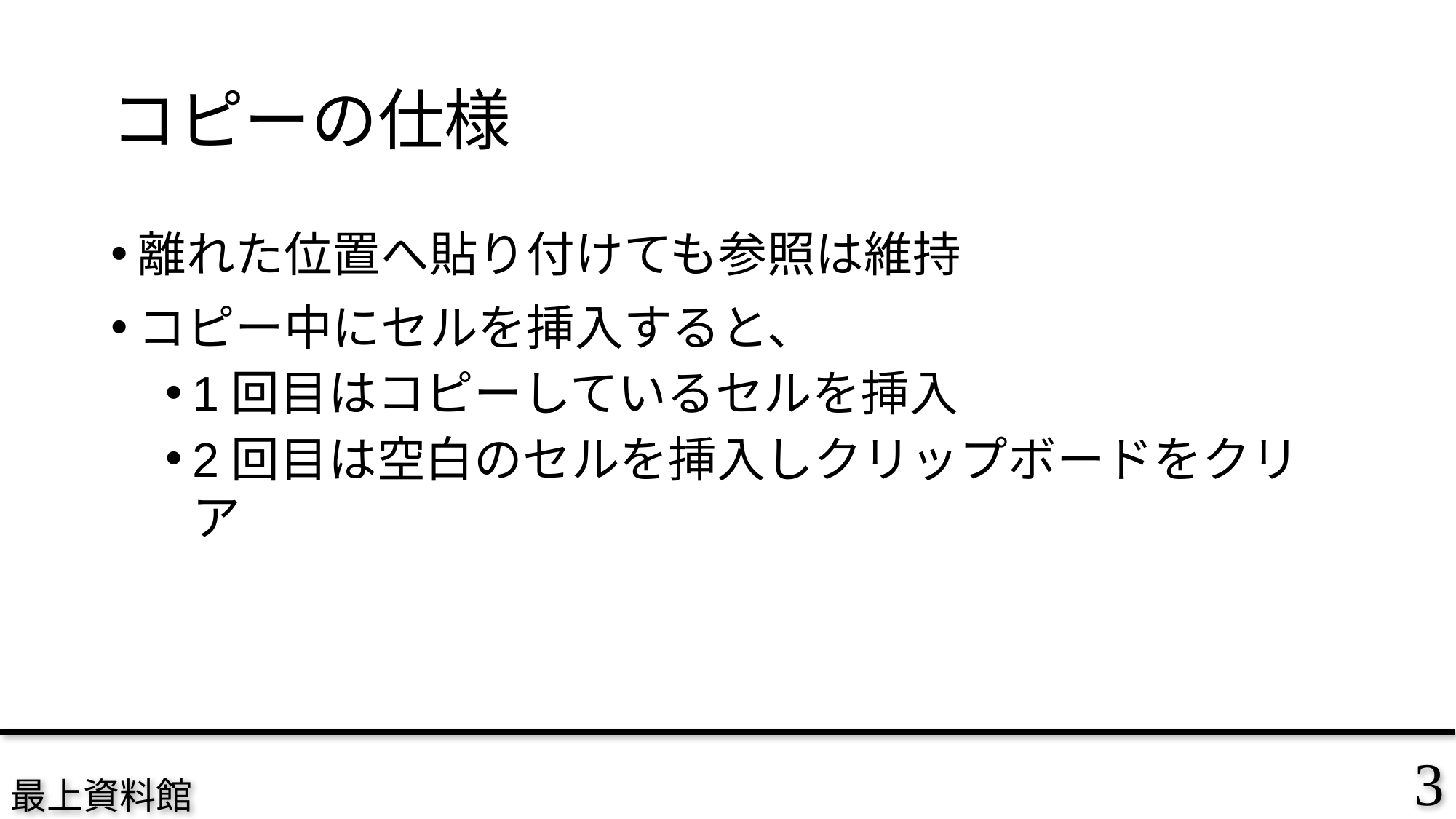

# コピーの仕様
離れた位置へ貼り付けても参照は維持
コピー中にセルを挿入すると、
1回目はコピーしているセルを挿入
2回目は空白のセルを挿入しクリップボードをクリア